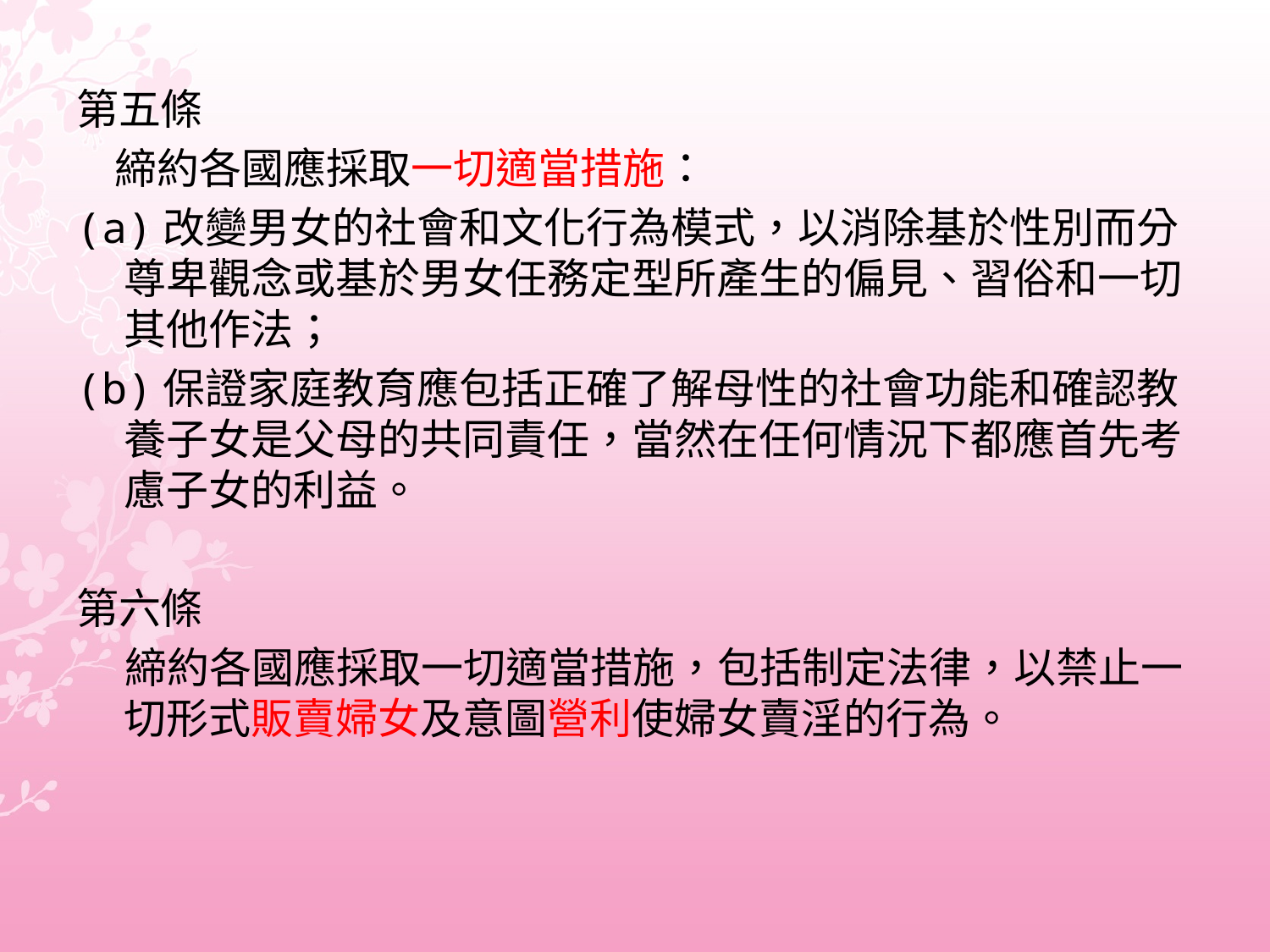

#
第五條
   締約各國應採取一切適當措施：
(a)改變男女的社會和文化行為模式，以消除基於性別而分尊卑觀念或基於男女任務定型所產生的偏見、習俗和一切其他作法；
(b)保證家庭教育應包括正確了解母性的社會功能和確認教養子女是父母的共同責任，當然在任何情況下都應首先考慮子女的利益。

第六條
    締約各國應採取一切適當措施，包括制定法律，以禁止一切形式販賣婦女及意圖營利使婦女賣淫的行為。